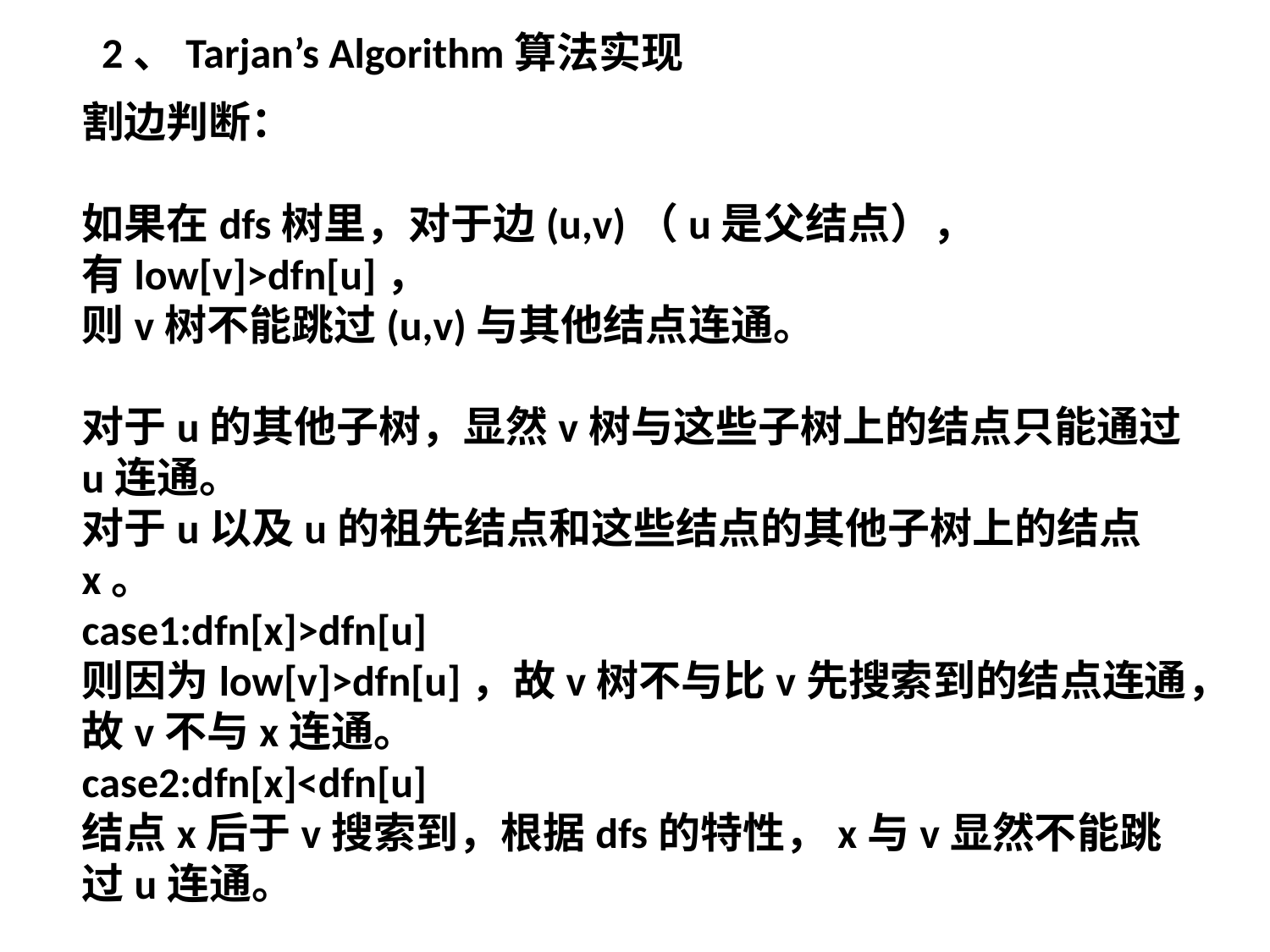

2、Tarjan’s Algorithm算法实现
割边判断：

如果在dfs树里，对于边(u,v)（u是父结点），
有low[v]>dfn[u]，
则v树不能跳过(u,v)与其他结点连通。

对于u的其他子树，显然v树与这些子树上的结点只能通过u连通。
对于u以及u的祖先结点和这些结点的其他子树上的结点x。
case1:dfn[x]>dfn[u]
则因为low[v]>dfn[u]，故v树不与比v先搜索到的结点连通，故v不与x连通。
case2:dfn[x]<dfn[u]
结点x后于v搜索到，根据dfs的特性，x与v显然不能跳过u连通。